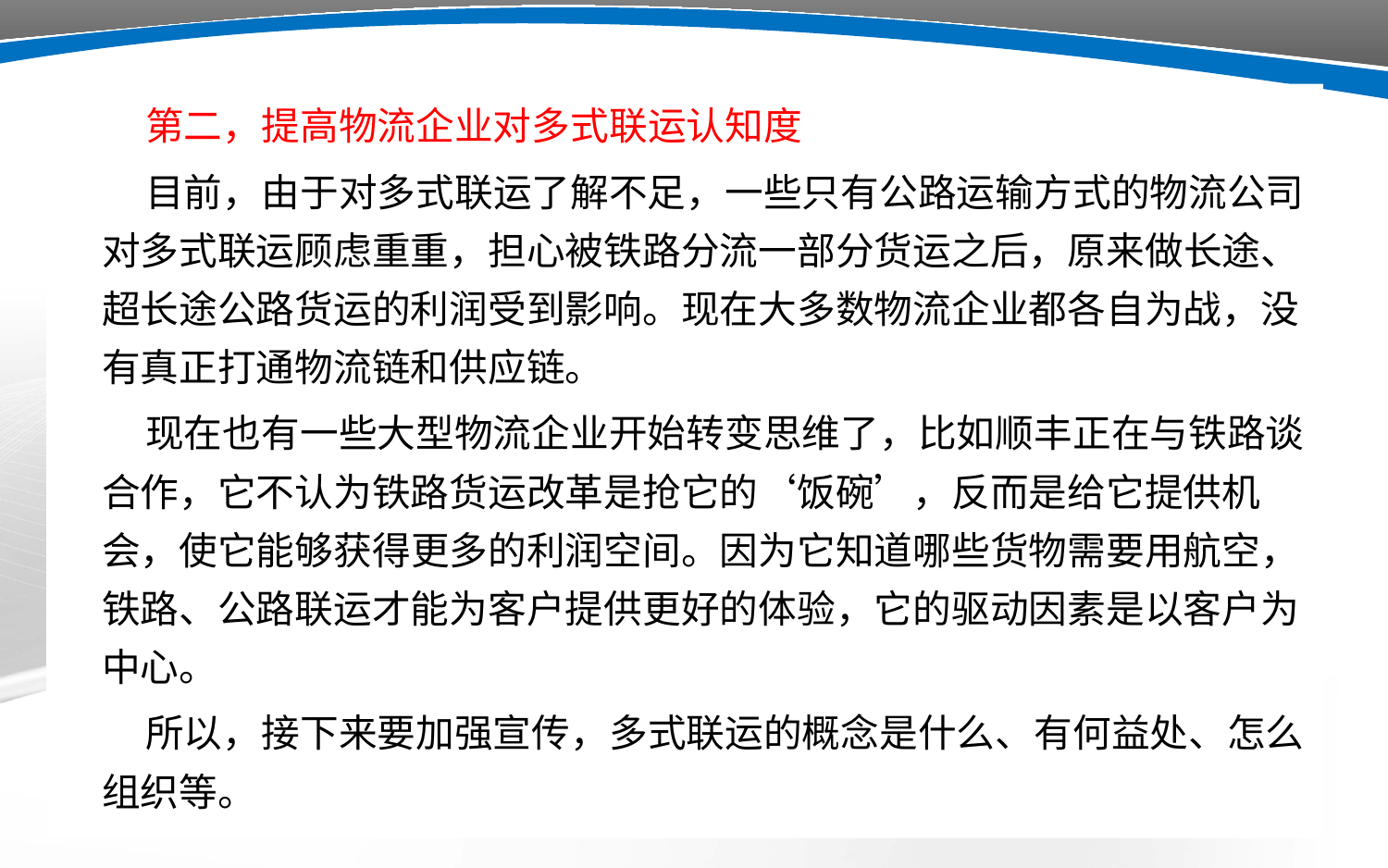

第二，提高物流企业对多式联运认知度
目前，由于对多式联运了解不足，一些只有公路运输方式的物流公司对多式联运顾虑重重，担心被铁路分流一部分货运之后，原来做长途、超长途公路货运的利润受到影响。现在大多数物流企业都各自为战，没有真正打通物流链和供应链。
现在也有一些大型物流企业开始转变思维了，比如顺丰正在与铁路谈合作，它不认为铁路货运改革是抢它的‘饭碗’，反而是给它提供机会，使它能够获得更多的利润空间。因为它知道哪些货物需要用航空，铁路、公路联运才能为客户提供更好的体验，它的驱动因素是以客户为中心。
所以，接下来要加强宣传，多式联运的概念是什么、有何益处、怎么组织等。